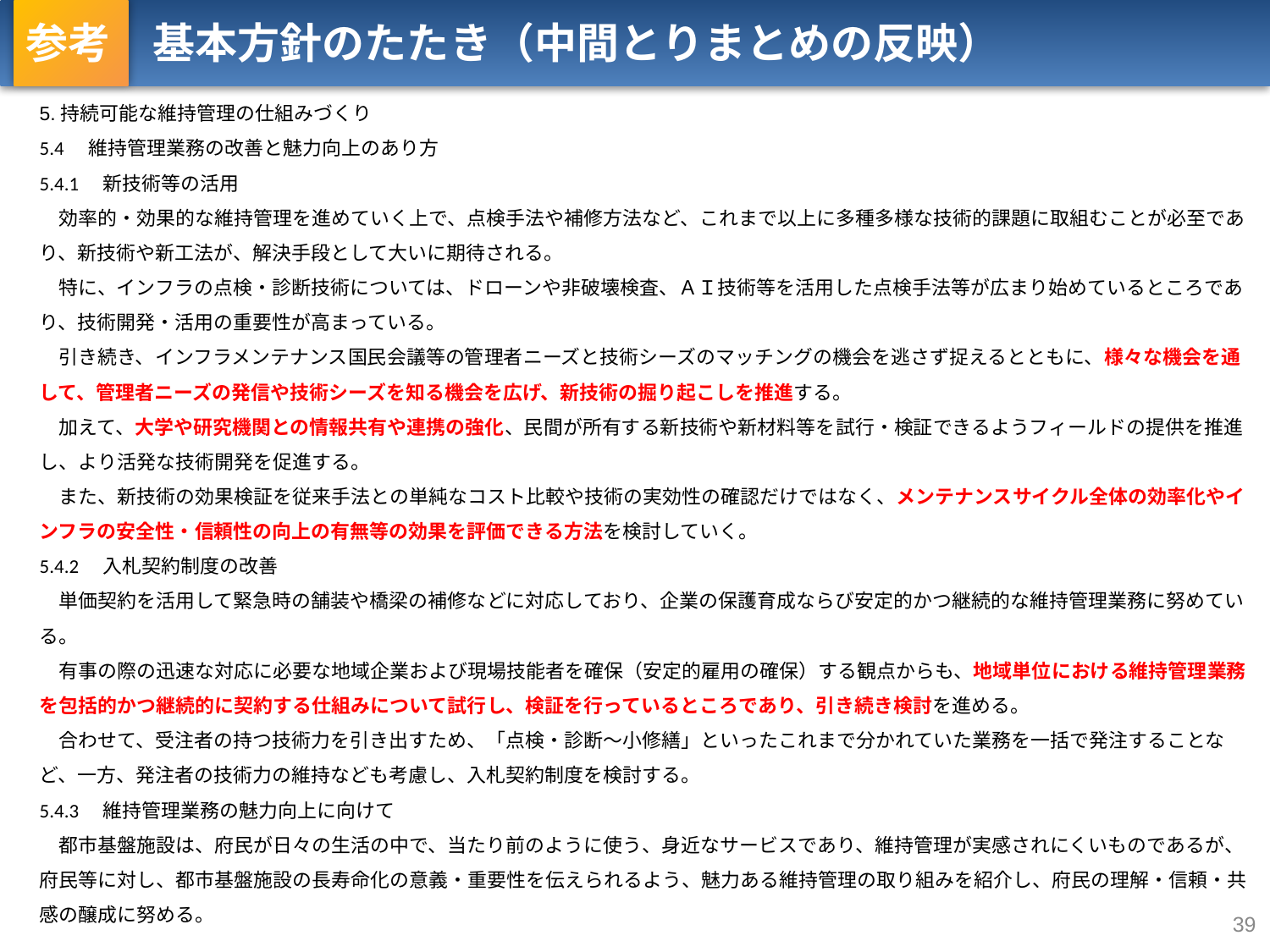

参考　基本方針のたたき（中間とりまとめの反映）
5.持続可能な維持管理の仕組みづくり
5.4　維持管理業務の改善と魅力向上のあり方
5.4.1　新技術等の活用
　効率的・効果的な維持管理を進めていく上で、点検手法や補修方法など、これまで以上に多種多様な技術的課題に取組むことが必至であり、新技術や新工法が、解決手段として大いに期待される。
　特に、インフラの点検・診断技術については、ドローンや非破壊検査、ＡＩ技術等を活用した点検手法等が広まり始めているところであり、技術開発・活用の重要性が高まっている。
　引き続き、インフラメンテナンス国民会議等の管理者ニーズと技術シーズのマッチングの機会を逃さず捉えるとともに、様々な機会を通して、管理者ニーズの発信や技術シーズを知る機会を広げ、新技術の掘り起こしを推進する。
　加えて、大学や研究機関との情報共有や連携の強化、民間が所有する新技術や新材料等を試行・検証できるようフィールドの提供を推進し、より活発な技術開発を促進する。
　また、新技術の効果検証を従来手法との単純なコスト比較や技術の実効性の確認だけではなく、メンテナンスサイクル全体の効率化やインフラの安全性・信頼性の向上の有無等の効果を評価できる方法を検討していく。
5.4.2　入札契約制度の改善
　単価契約を活用して緊急時の舗装や橋梁の補修などに対応しており、企業の保護育成ならび安定的かつ継続的な維持管理業務に努めている。
　有事の際の迅速な対応に必要な地域企業および現場技能者を確保（安定的雇用の確保）する観点からも、地域単位における維持管理業務を包括的かつ継続的に契約する仕組みについて試行し、検証を行っているところであり、引き続き検討を進める。
　合わせて、受注者の持つ技術力を引き出すため、「点検・診断～小修繕」といったこれまで分かれていた業務を一括で発注することなど、一方、発注者の技術力の維持なども考慮し、入札契約制度を検討する。
5.4.3　維持管理業務の魅力向上に向けて
　都市基盤施設は、府民が日々の生活の中で、当たり前のように使う、身近なサービスであり、維持管理が実感されにくいものであるが、府民等に対し、都市基盤施設の長寿命化の意義・重要性を伝えられるよう、魅力ある維持管理の取り組みを紹介し、府民の理解・信頼・共感の醸成に努める。
39